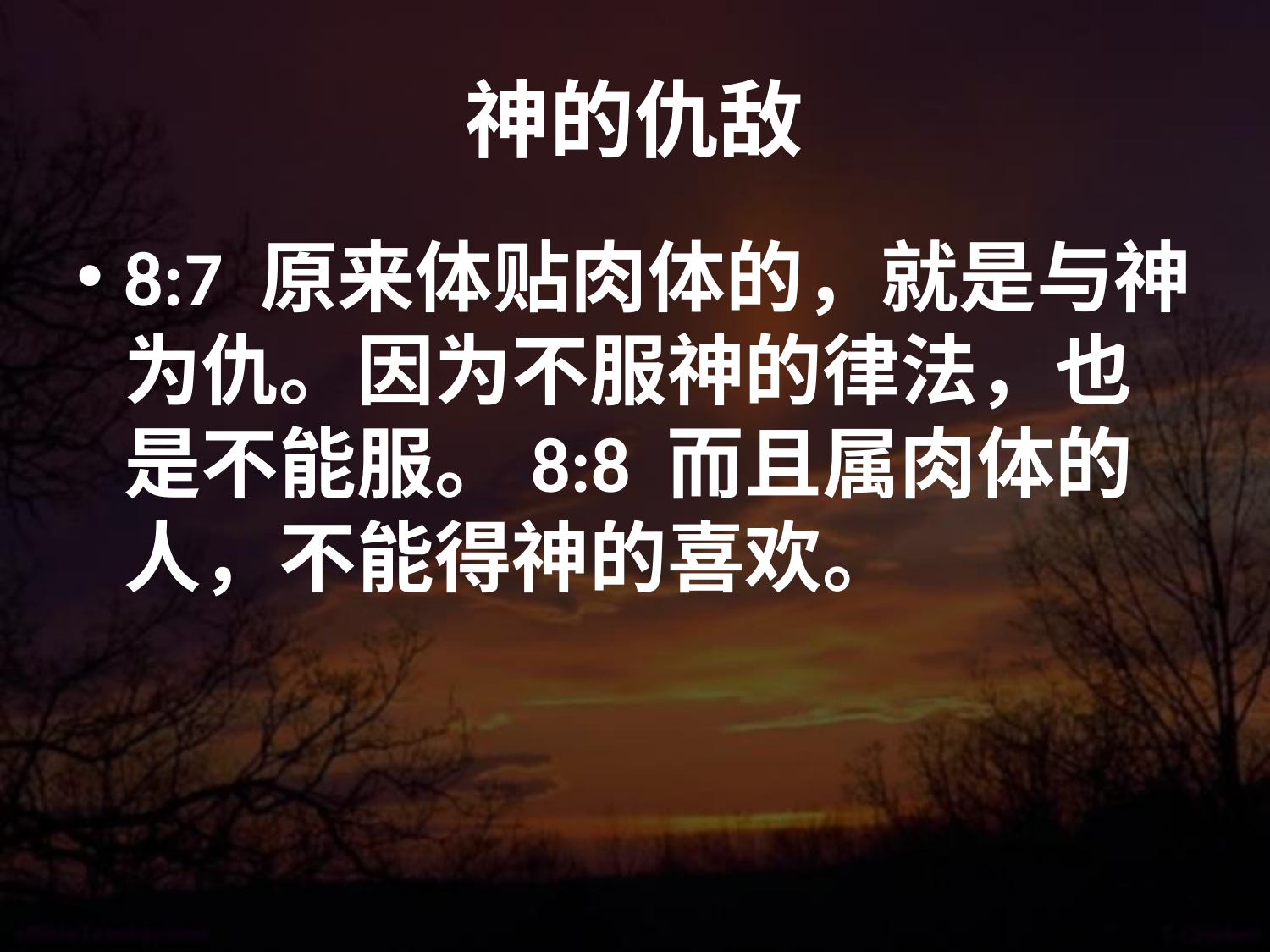

# 神的仇敌
8:7 原来体贴肉体的，就是与神为仇。因为不服神的律法，也是不能服。8:8 而且属肉体的人，不能得神的喜欢。